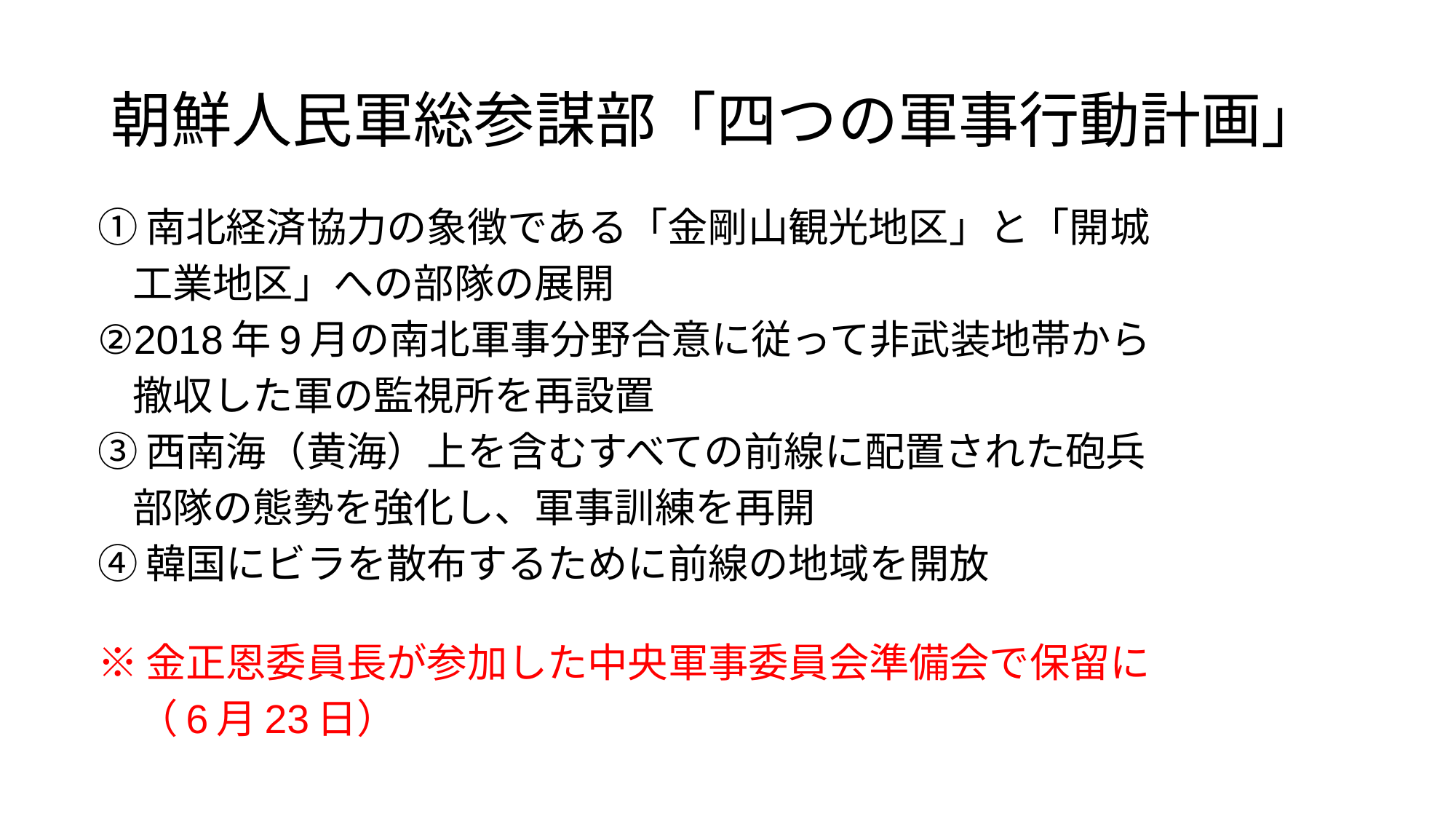

# 朝鮮人民軍総参謀部「四つの軍事行動計画」
①南北経済協力の象徴である「金剛山観光地区」と「開城
   工業地区」への部隊の展開
②2018年9月の南北軍事分野合意に従って非武装地帯から
   撤収した軍の監視所を再設置
③西南海（黄海）上を含むすべての前線に配置された砲兵
   部隊の態勢を強化し、軍事訓練を再開
④韓国にビラを散布するために前線の地域を開放
※金正恩委員長が参加した中央軍事委員会準備会で保留に
　（6月23日）